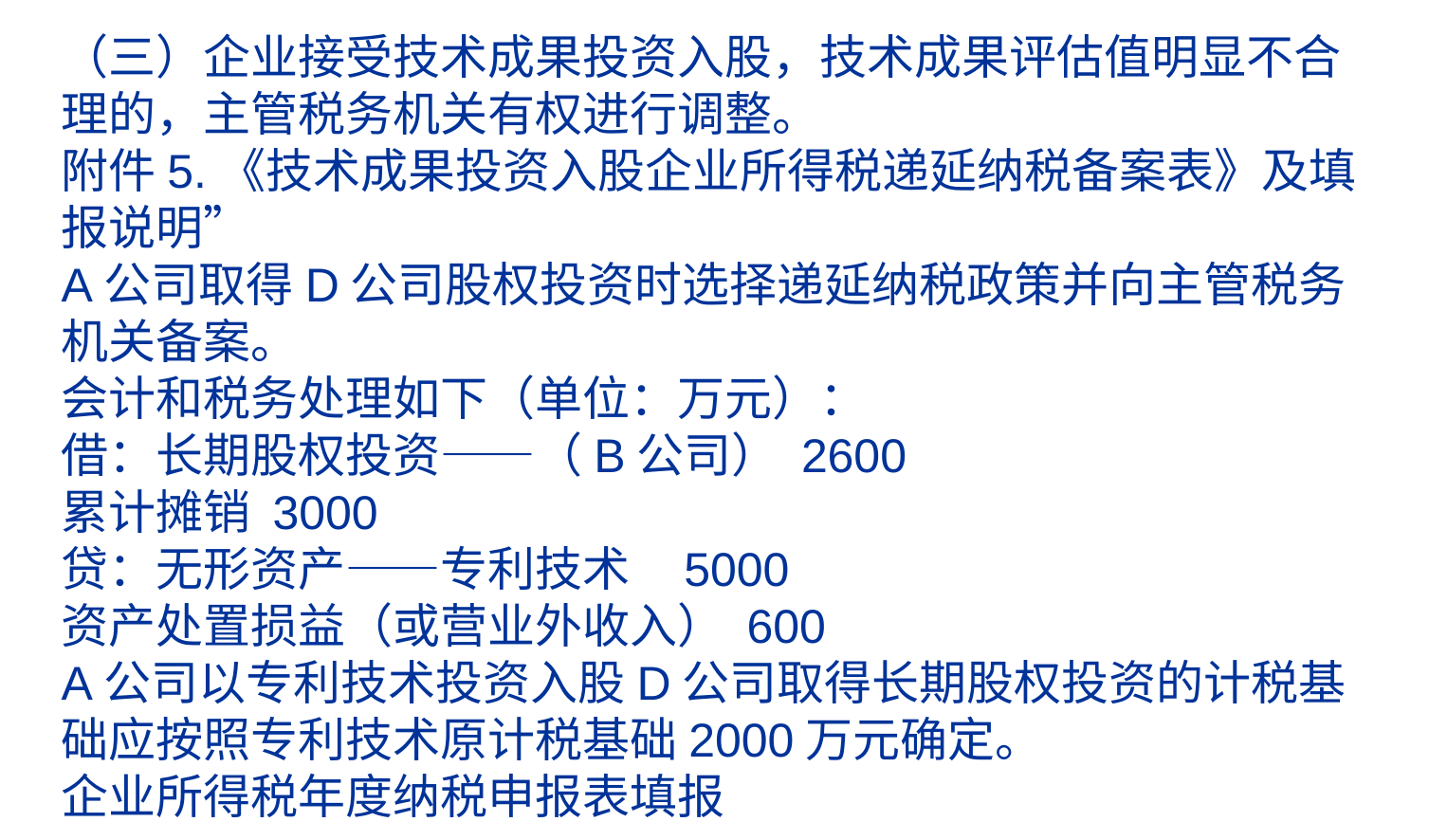

# （三）企业接受技术成果投资入股，技术成果评估值明显不合理的，主管税务机关有权进行调整。 附件5.《技术成果投资入股企业所得税递延纳税备案表》及填报说明” A公司取得D公司股权投资时选择递延纳税政策并向主管税务机关备案。 会计和税务处理如下（单位：万元）： 借：长期股权投资——（B公司） 2600 累计摊销 3000 贷：无形资产——专利技术    5000 资产处置损益（或营业外收入） 600 A公司以专利技术投资入股D公司取得长期股权投资的计税基础应按照专利技术原计税基础2000万元确定。 企业所得税年度纳税申报表填报